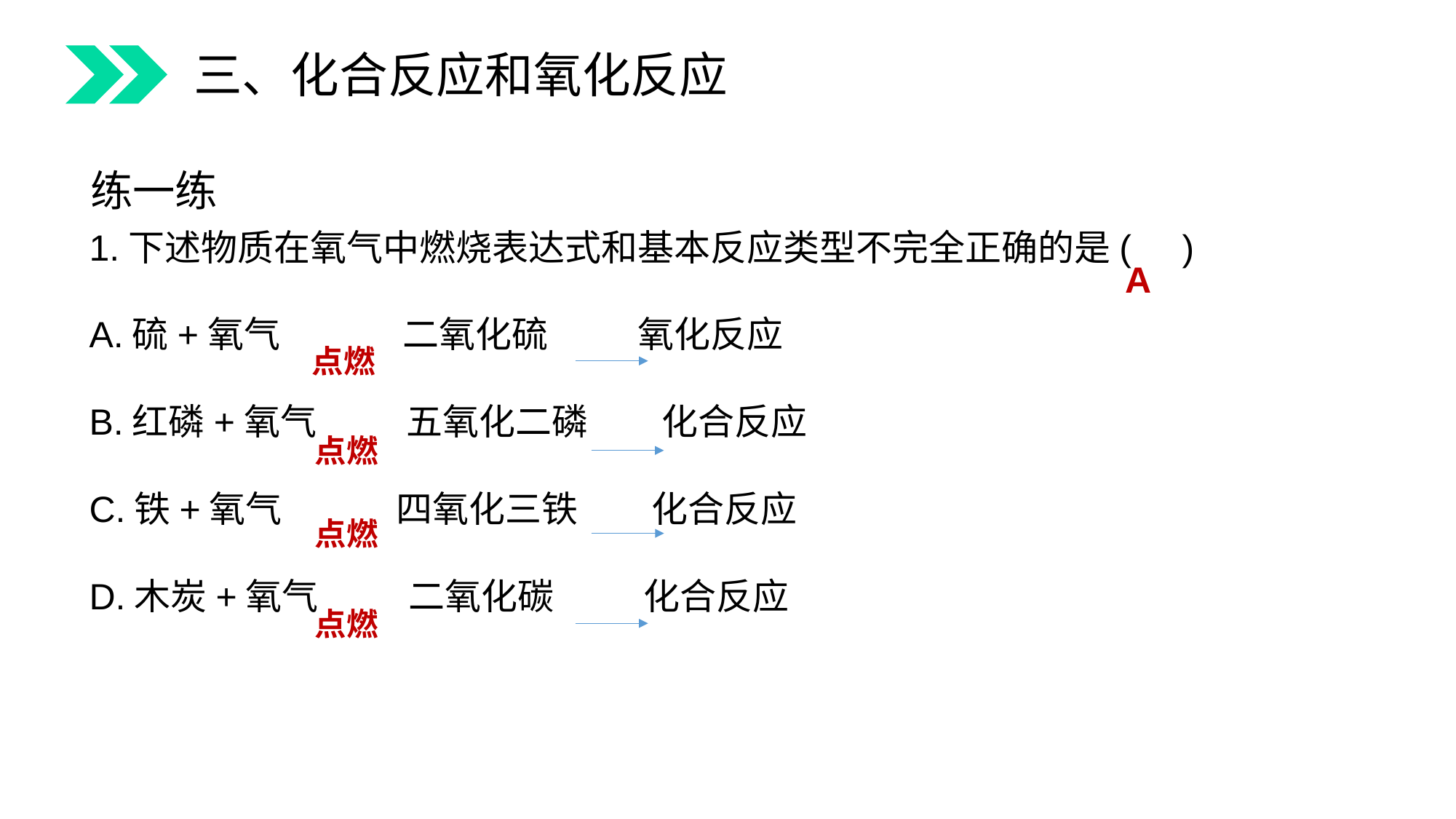

三、化合反应和氧化反应

1.下述物质在氧气中燃烧表达式和基本反应类型不完全正确的是(     )
A.硫+氧气               二氧化硫           氧化反应
B.红磷+氧气           五氧化二磷         化合反应
C.铁+氧气              四氧化三铁         化合反应
D.木炭+氧气           二氧化碳           化合反应
练一练
A
点燃
点燃
点燃
点燃